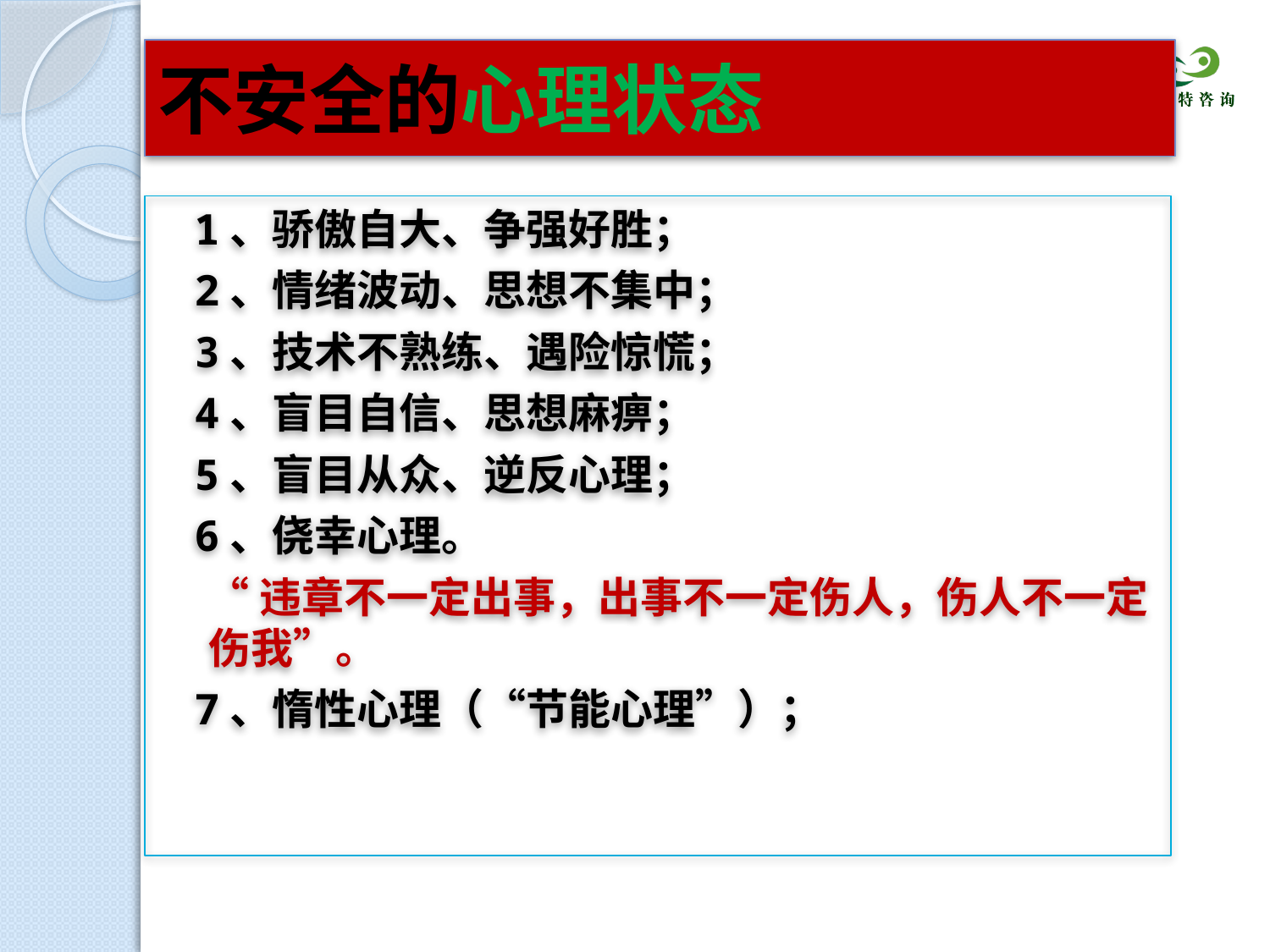

# 不安全的心理状态
 1、骄傲自大、争强好胜；
 2、情绪波动、思想不集中；
 3、技术不熟练、遇险惊慌；
 4、盲目自信、思想麻痹；
 5、盲目从众、逆反心理；
 6、侥幸心理。
    “违章不一定出事，出事不一定伤人，伤人不一定伤我”。
 7、惰性心理（“节能心理”）；